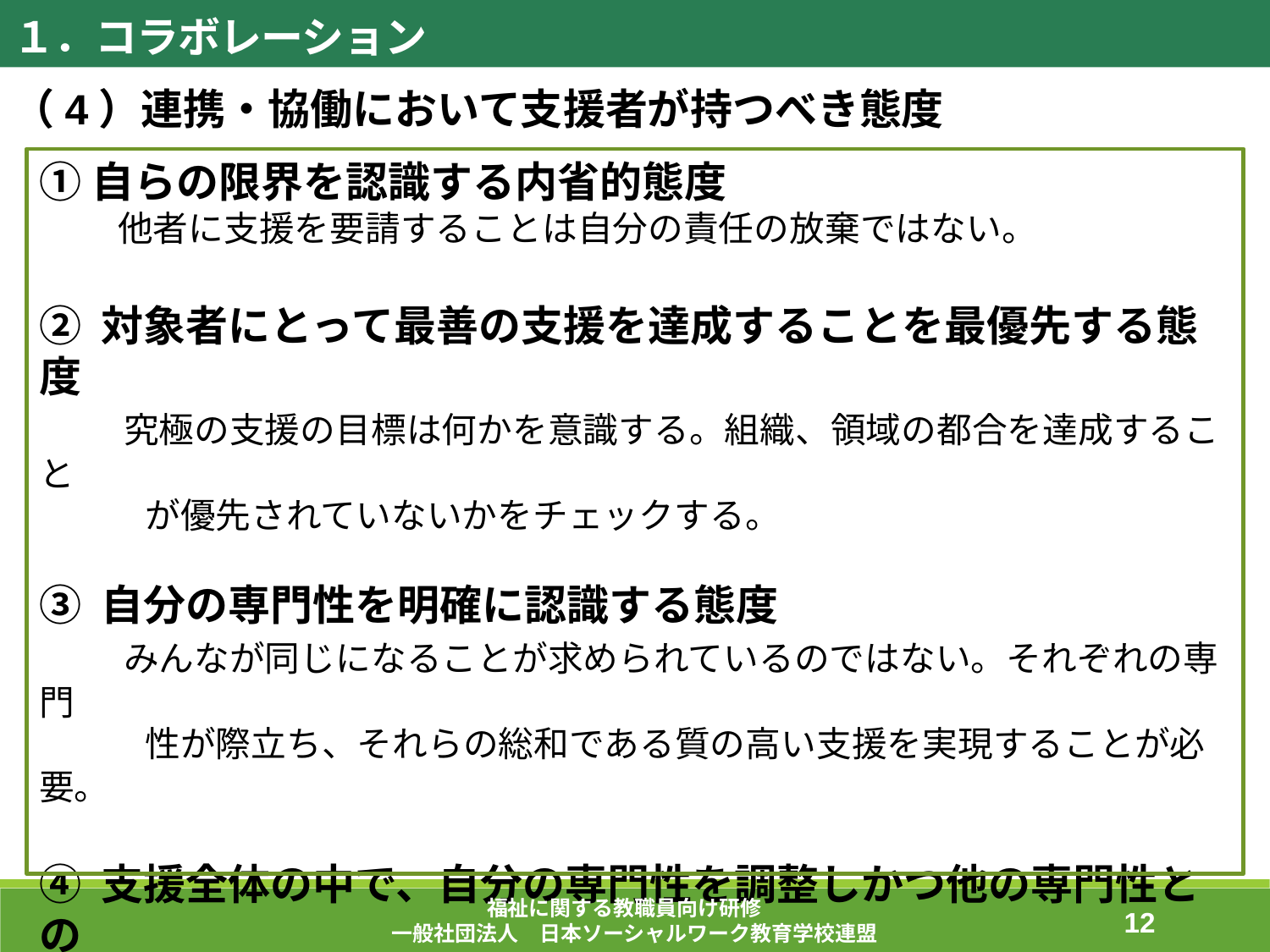

１．コラボレーション
（4）連携・協働において支援者が持つべき態度
①自らの限界を認識する内省的態度
　　 他者に支援を要請することは自分の責任の放棄ではない。

② 対象者にとって最善の支援を達成することを最優先する態度
　　究極の支援の目標は何かを意識する。組織、領域の都合を達成すること
　　　が優先されていないかをチェックする。

③ 自分の専門性を明確に認識する態度
　　みんなが同じになることが求められているのではない。それぞれの専門
　　　性が際立ち、それらの総和である質の高い支援を実現することが必要。

④ 支援全体の中で、自分の専門性を調整しかつ他の専門性との
　　調整に働きかける態度
　　他の支援者の動きを見つつ、自分の活動を調整する。自分の活動を知っ
　　　てもらい、他の支援者の動きを調整してもらう。

福祉に関する教職員向け研修
一般社団法人　日本ソーシャルワーク教育学校連盟
12